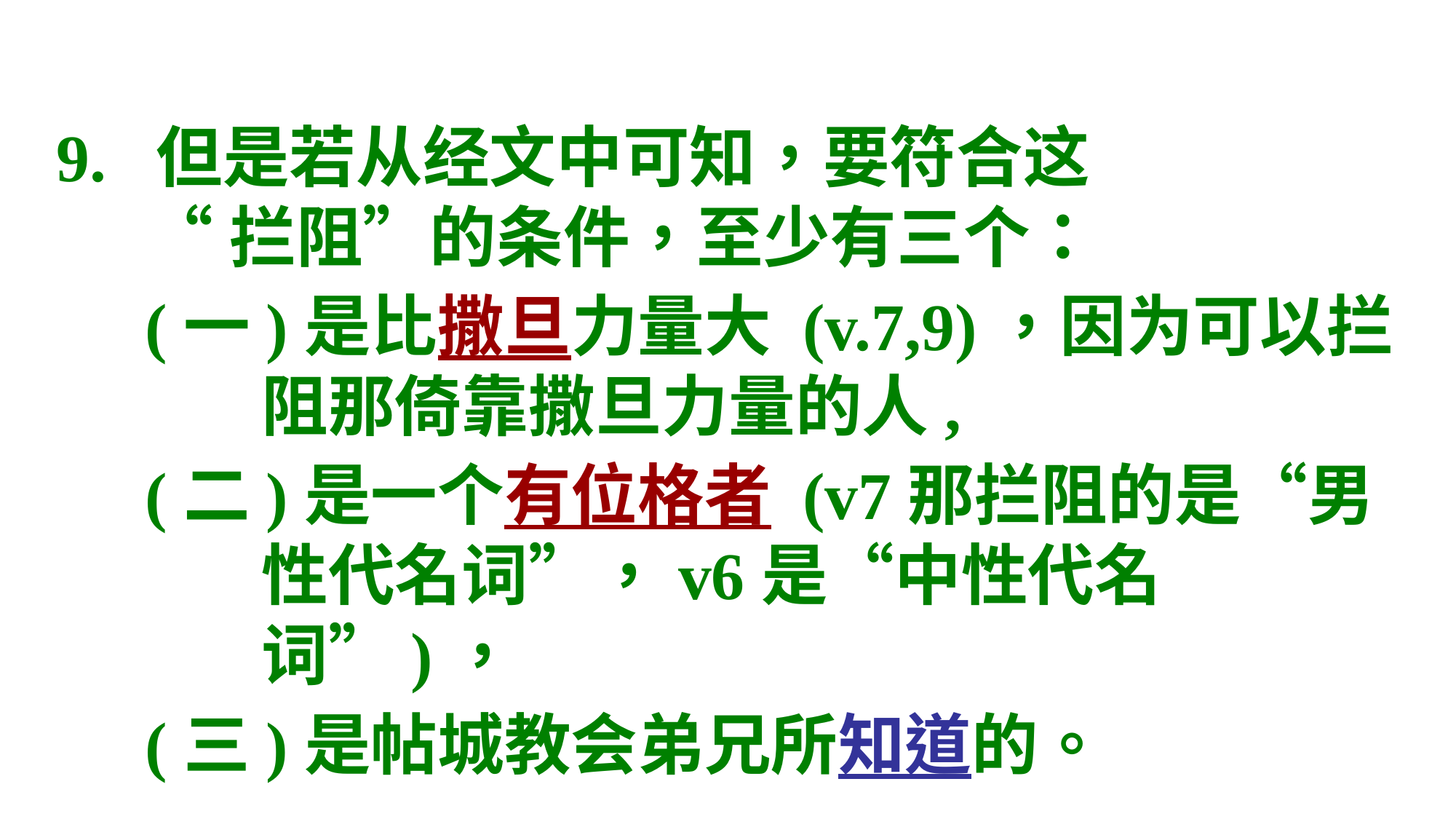

9.  但是若从经文中可知，要符合这
      “拦阻”的条件，至少有三个：
  (一)是比撒旦力量大 (v.7,9)，因为可以拦阻那倚靠撒旦力量的人,
  (二)是一个有位格者 (v7那拦阻的是“男性代名词”，v6是“中性代名词”)，
  (三)是帖城教会弟兄所知道的。